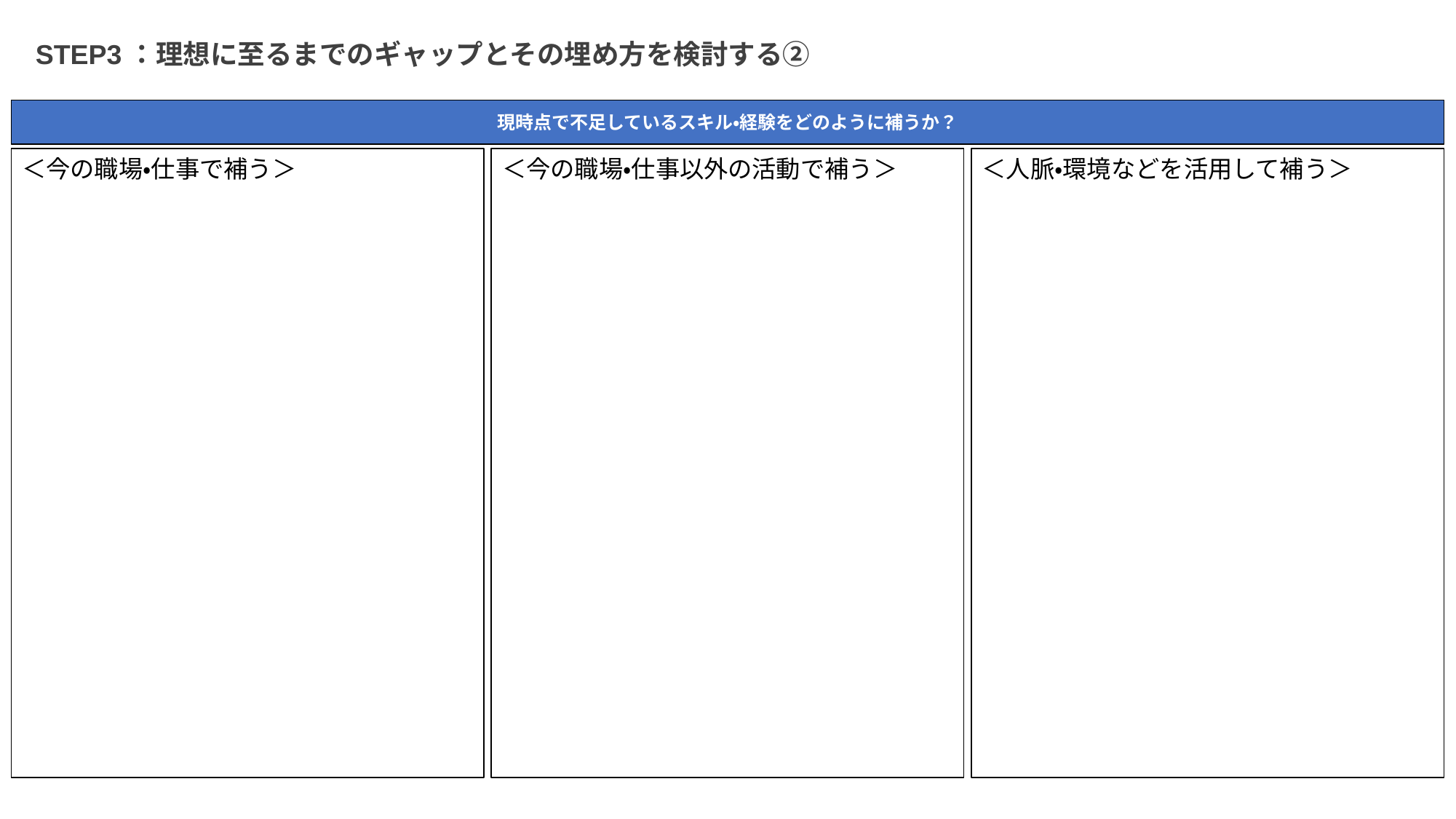

STEP3：理想に至るまでのギャップとその埋め方を検討する②
現時点で不足しているスキル・経験をどのように補うか？
＜今の職場・仕事以外の活動で補う＞
＜人脈・環境などを活用して補う＞
＜今の職場・仕事で補う＞